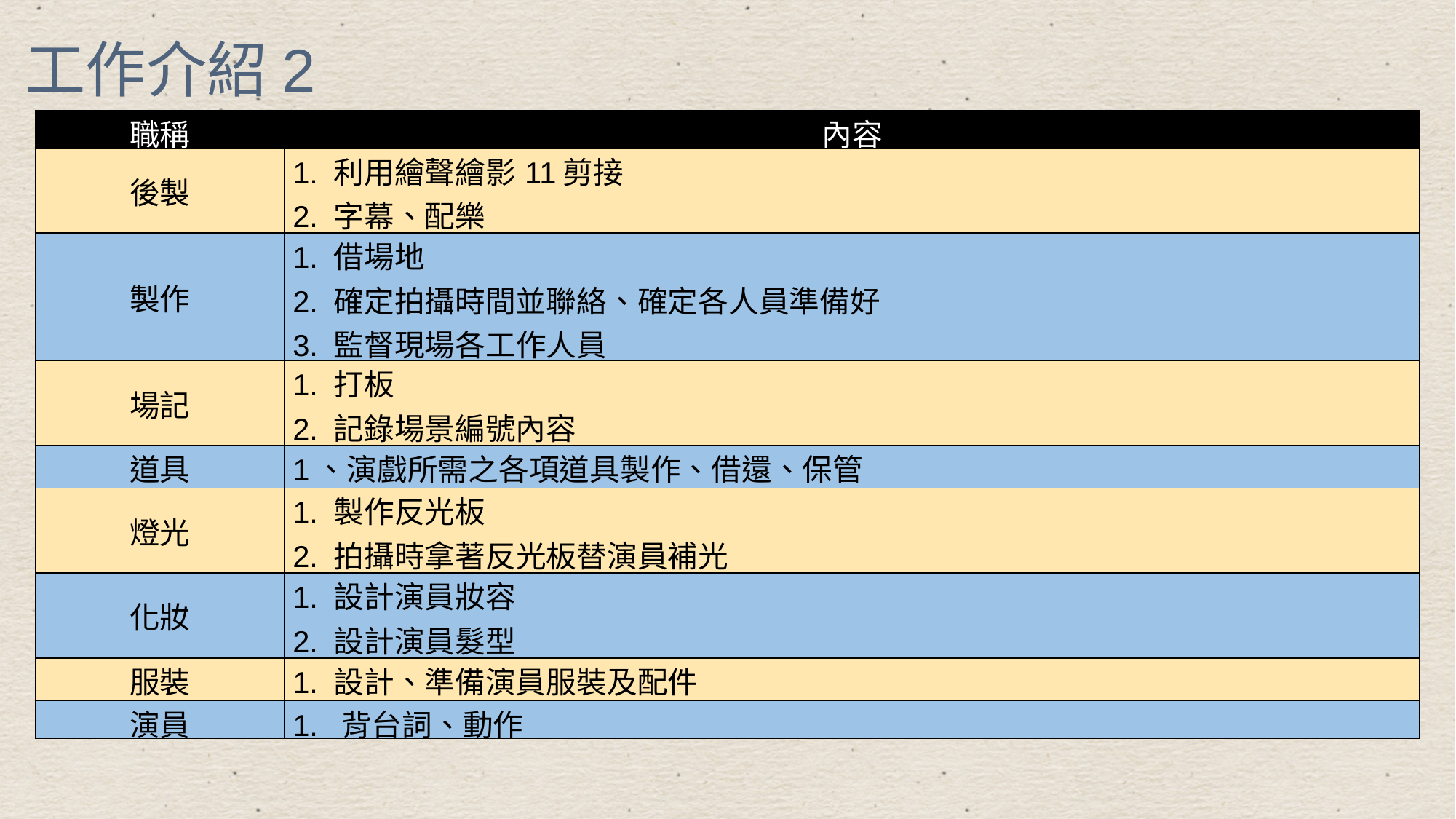

工作介紹2
| 職稱 | 內容 |
| --- | --- |
| 後製 | 利用繪聲繪影11剪接 字幕、配樂 |
| --- | --- |
| 製作 | 借場地 確定拍攝時間並聯絡、確定各人員準備好 監督現場各工作人員 |
| 場記 | 打板 記錄場景編號內容 |
| 道具 | 1、演戲所需之各項道具製作、借還、保管 |
| 燈光 | 製作反光板 拍攝時拿著反光板替演員補光 |
| 化妝 | 設計演員妝容 設計演員髮型 |
| 服裝 | 設計、準備演員服裝及配件 |
| 演員 | 1. 背台詞、動作 |
| --- | --- |